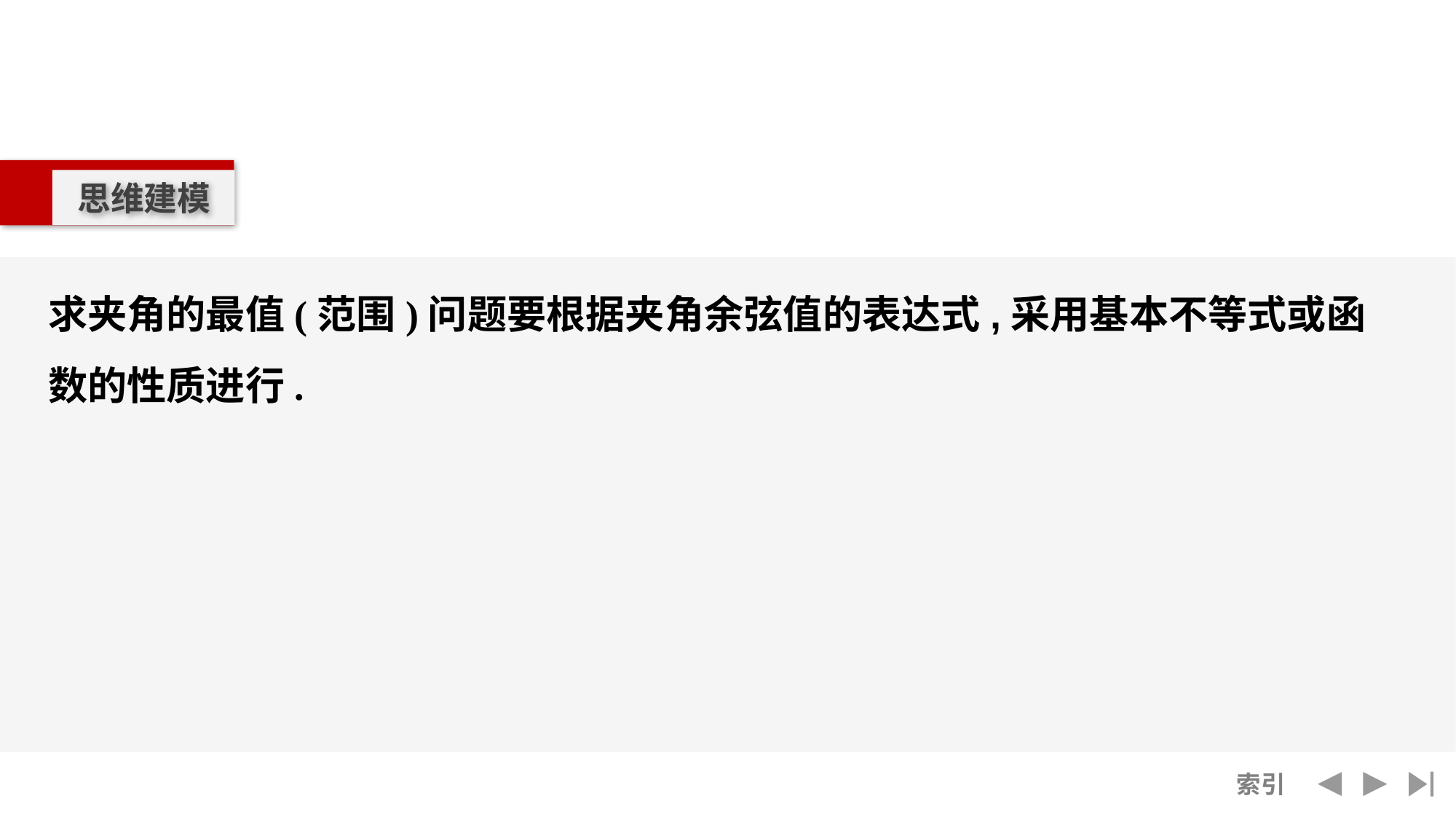

思维建模

求夹角的最值(范围)问题要根据夹角余弦值的表达式,采用基本不等式或函数的性质进行.